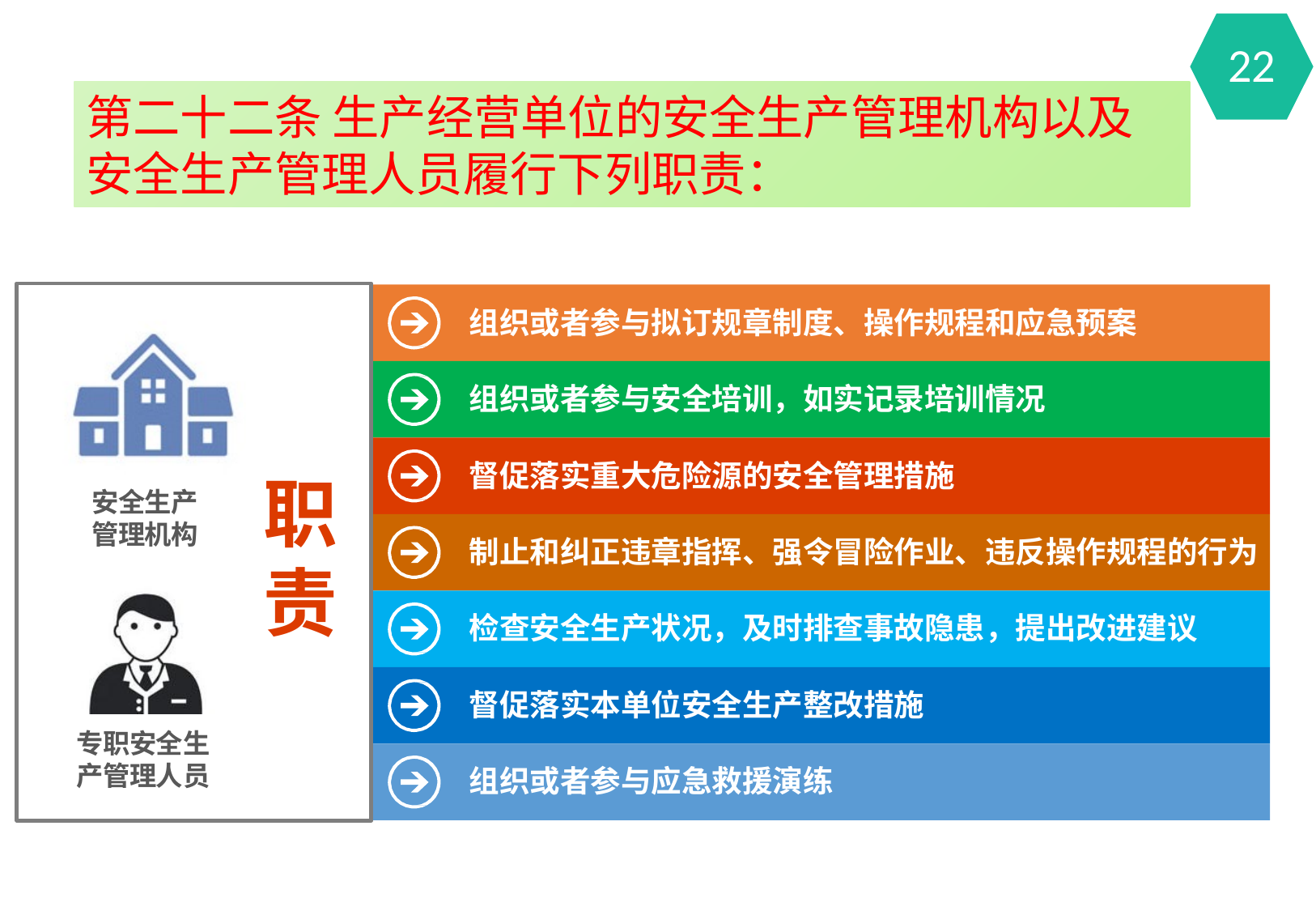

22
第二十二条 生产经营单位的安全生产管理机构以及安全生产管理人员履行下列职责：

组织或者参与拟订规章制度、操作规程和应急预案

组织或者参与安全培训，如实记录培训情况

督促落实重大危险源的安全管理措施
职
责
安全生产 管理机构

制止和纠正违章指挥、强令冒险作业、违反操作规程的行为

检查安全生产状况，及时排查事故隐患，提出改进建议

督促落实本单位安全生产整改措施
专职安全生 产管理人员

组织或者参与应急救援演练